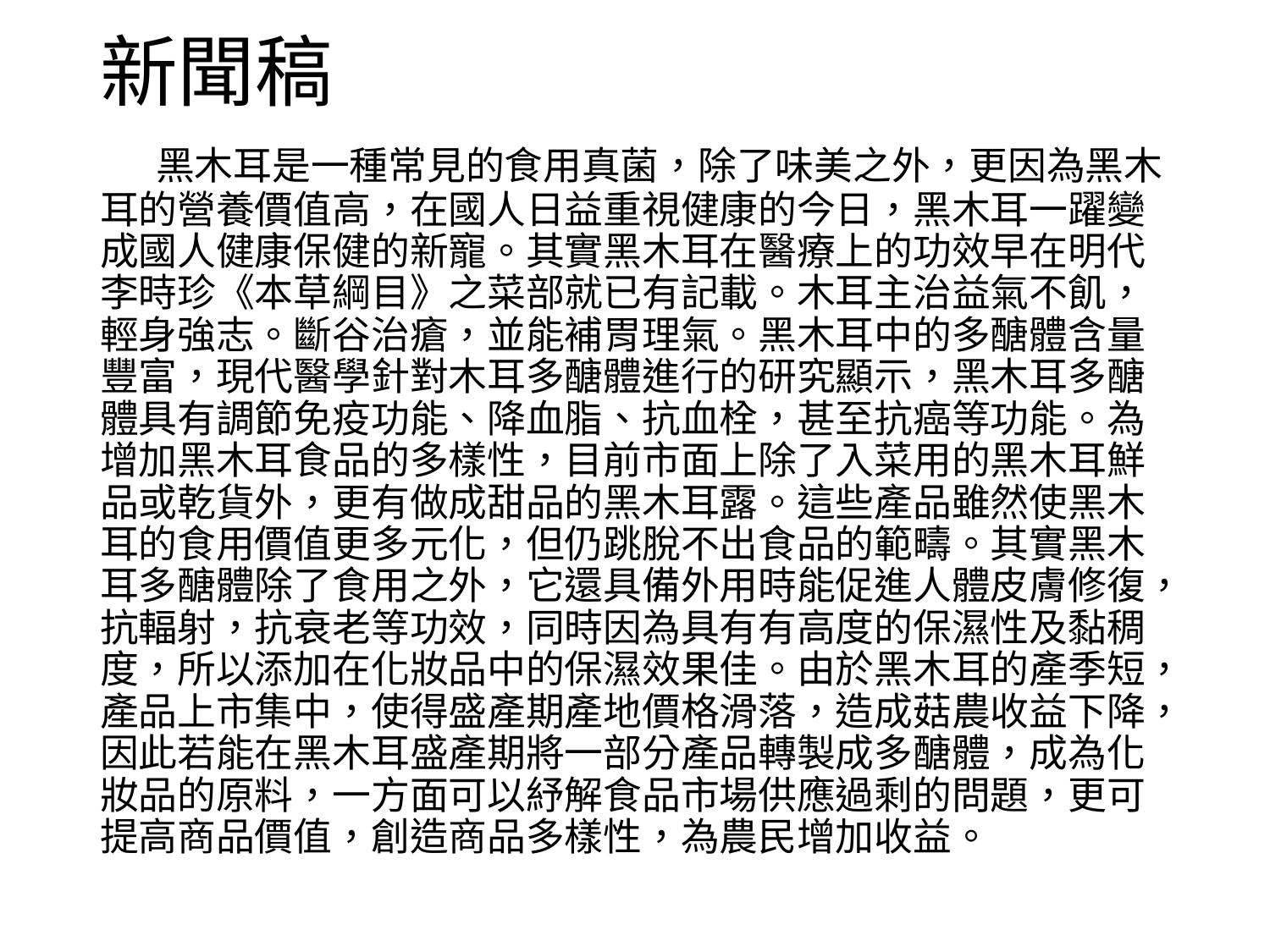

# 新聞稿
    黑木耳是一種常見的食用真菌，除了味美之外，更因為黑木耳的營養價值高，在國人日益重視健康的今日，黑木耳一躍變成國人健康保健的新寵。其實黑木耳在醫療上的功效早在明代李時珍《本草綱目》之菜部就已有記載。木耳主治益氣不飢，輕身強志。斷谷治瘡，並能補胃理氣。黑木耳中的多醣體含量豐富，現代醫學針對木耳多醣體進行的研究顯示，黑木耳多醣體具有調節免疫功能、降血脂、抗血栓，甚至抗癌等功能。為增加黑木耳食品的多樣性，目前市面上除了入菜用的黑木耳鮮品或乾貨外，更有做成甜品的黑木耳露。這些產品雖然使黑木耳的食用價值更多元化，但仍跳脫不出食品的範疇。其實黑木耳多醣體除了食用之外，它還具備外用時能促進人體皮膚修復，抗輻射，抗衰老等功效，同時因為具有有高度的保濕性及黏稠度，所以添加在化妝品中的保濕效果佳。由於黑木耳的產季短，產品上市集中，使得盛產期產地價格滑落，造成菇農收益下降，因此若能在黑木耳盛產期將一部分產品轉製成多醣體，成為化妝品的原料，一方面可以紓解食品市場供應過剩的問題，更可提高商品價值，創造商品多樣性，為農民增加收益。